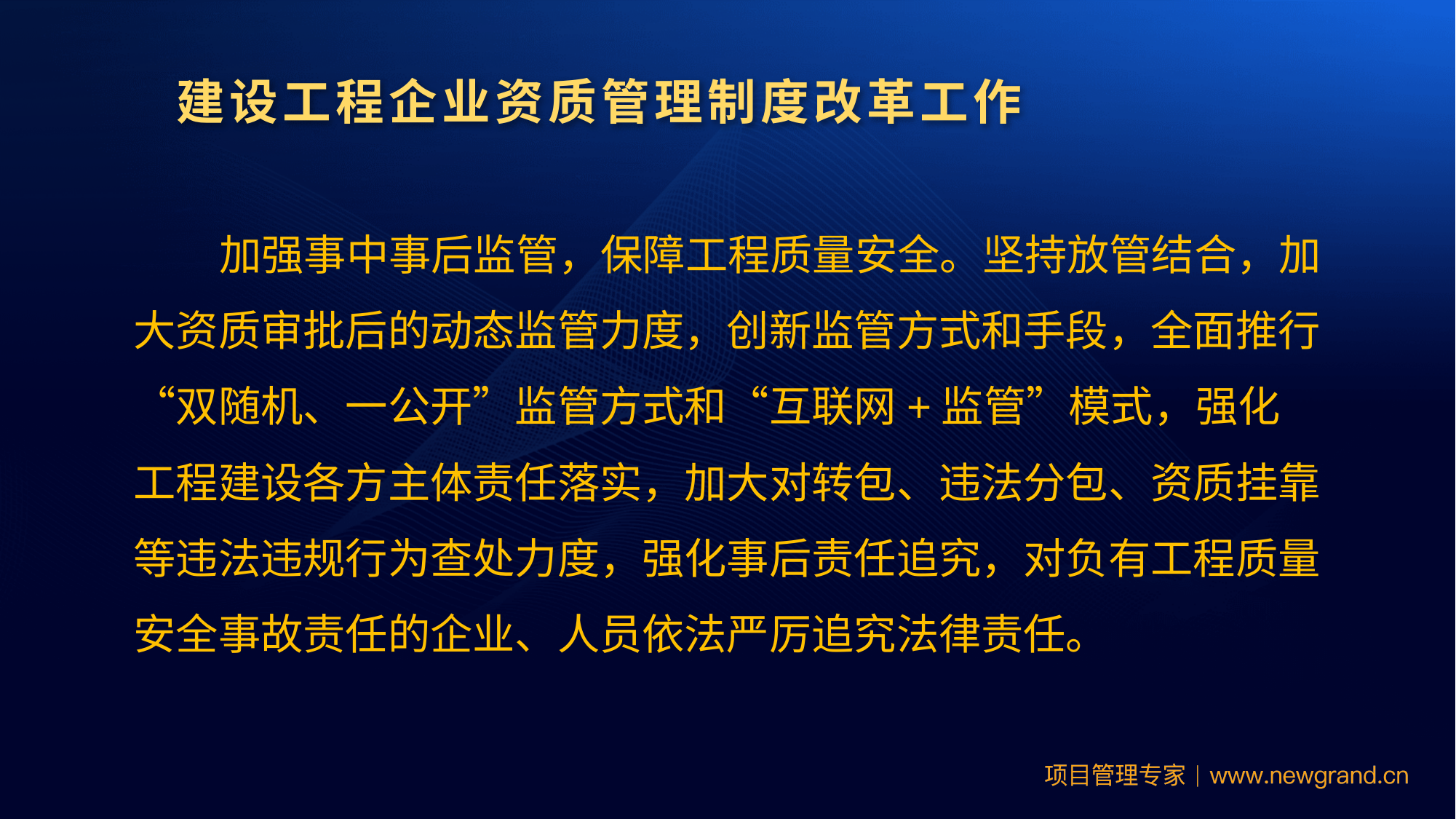

建设工程企业资质管理制度改革工作
        加强事中事后监管，保障工程质量安全。坚持放管结合，加大资质审批后的动态监管力度，创新监管方式和手段，全面推行“双随机、一公开”监管方式和“互联网+监管”模式，强化工程建设各方主体责任落实，加大对转包、违法分包、资质挂靠等违法违规行为查处力度，强化事后责任追究，对负有工程质量安全事故责任的企业、人员依法严厉追究法律责任。